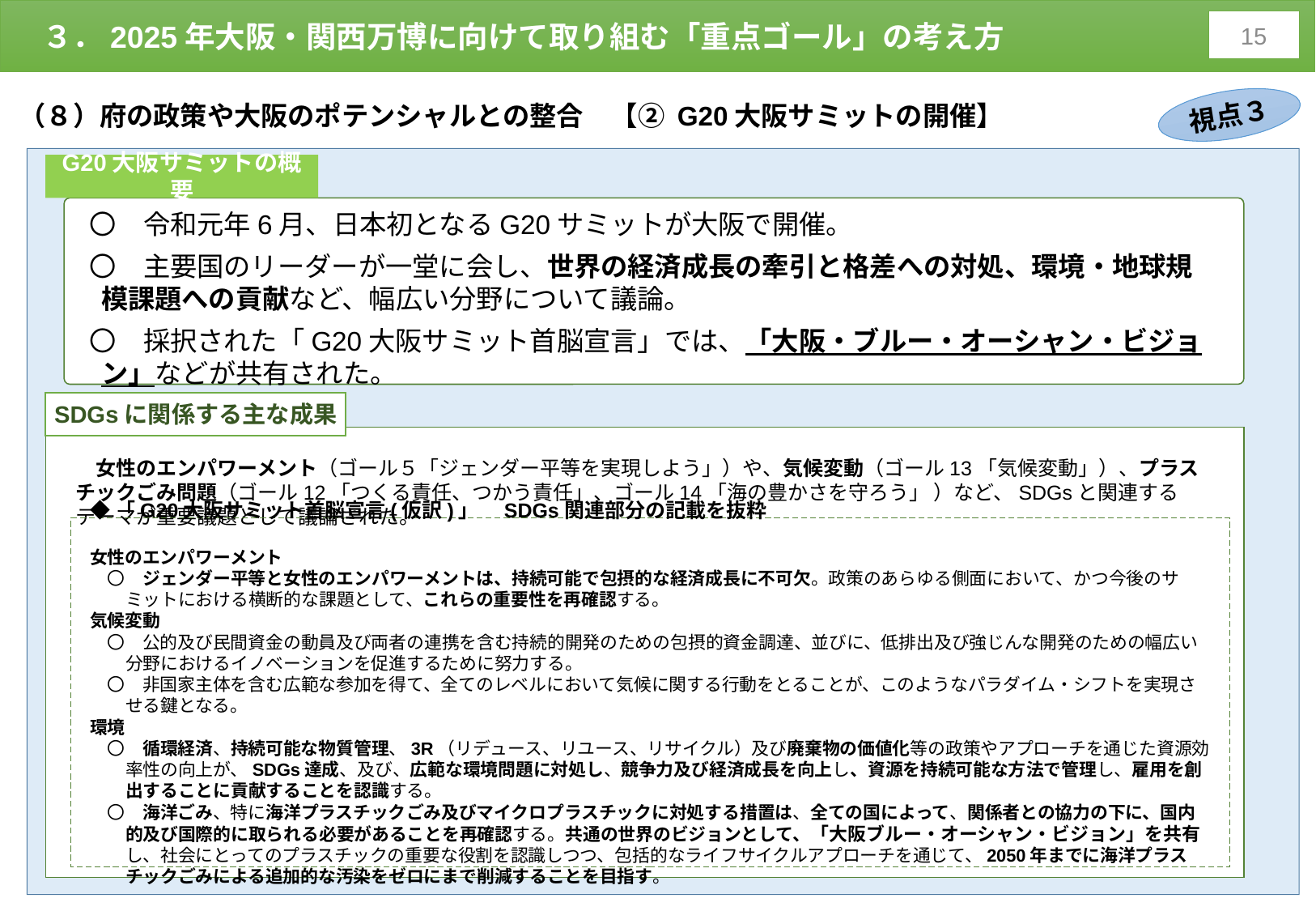

３．2025年大阪・関西万博に向けて取り組む「重点ゴール」の考え方
15
（８）府の政策や大阪のポテンシャルとの整合　【② G20大阪サミットの開催】
視点３

G20大阪サミットの概要
〇　令和元年6月、日本初となるG20サミットが大阪で開催。
〇　主要国のリーダーが一堂に会し、世界の経済成長の牽引と格差への対処、環境・地球規模課題への貢献など、幅広い分野について議論。
〇　採択された「G20大阪サミット首脳宣言」では、「大阪・ブルー・オーシャン・ビジョン」などが共有された。
SDGsに関係する主な成果

　女性のエンパワーメント（ゴール５「ジェンダー平等を実現しよう」）や、気候変動（ゴール13「気候変動」）、プラスチックごみ問題（ゴール12「つくる責任、つかう責任」、ゴール14「海の豊かさを守ろう」 ）など、SDGsと関連するテーマが重要議題として議論された。
◆「G20大阪サミット首脳宣言(仮訳)」　SDGs関連部分の記載を抜粋

女性のエンパワーメント
　〇　ジェンダー平等と女性のエンパワーメントは、持続可能で包摂的な経済成長に不可欠。政策のあらゆる側面において、かつ今後のサミットにおける横断的な課題として、これらの重要性を再確認する。
気候変動
　〇　公的及び民間資金の動員及び両者の連携を含む持続的開発のための包摂的資金調達、並びに、低排出及び強じんな開発のための幅広い分野におけるイノベーションを促進するために努力する。
　〇　非国家主体を含む広範な参加を得て、全てのレベルにおいて気候に関する行動をとることが、このようなパラダイム・シフトを実現させる鍵となる。
環境
　〇　循環経済、持続可能な物質管理、3R（リデュース、リユース、リサイクル）及び廃棄物の価値化等の政策やアプローチを通じた資源効率性の向上が、SDGs達成、及び、広範な環境問題に対処し、競争力及び経済成長を向上し、資源を持続可能な方法で管理し、雇用を創出することに貢献することを認識する。
　〇　海洋ごみ、特に海洋プラスチックごみ及びマイクロプラスチックに対処する措置は、全ての国によって、関係者との協力の下に、国内的及び国際的に取られる必要があることを再確認する。共通の世界のビジョンとして、「大阪ブルー・オーシャン・ビジョン」を共有し、社会にとってのプラスチックの重要な役割を認識しつつ、包括的なライフサイクルアプローチを通じて、2050年までに海洋プラスチックごみによる追加的な汚染をゼロにまで削減することを目指す。